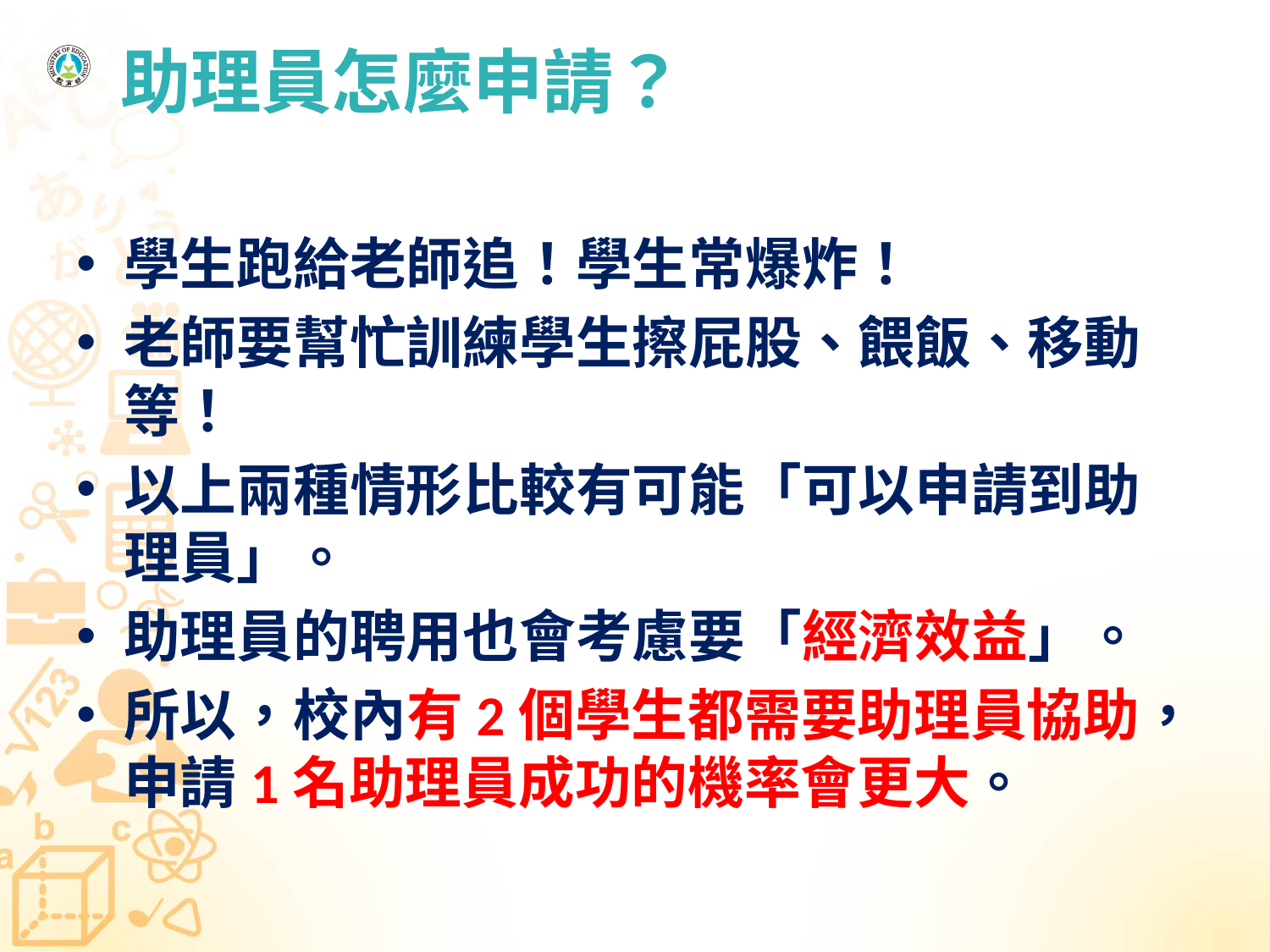

# 助理員怎麼申請？
學生跑給老師追！學生常爆炸！
老師要幫忙訓練學生擦屁股、餵飯、移動等！
以上兩種情形比較有可能「可以申請到助理員」。
助理員的聘用也會考慮要「經濟效益」。
所以，校內有2個學生都需要助理員協助，申請1名助理員成功的機率會更大。